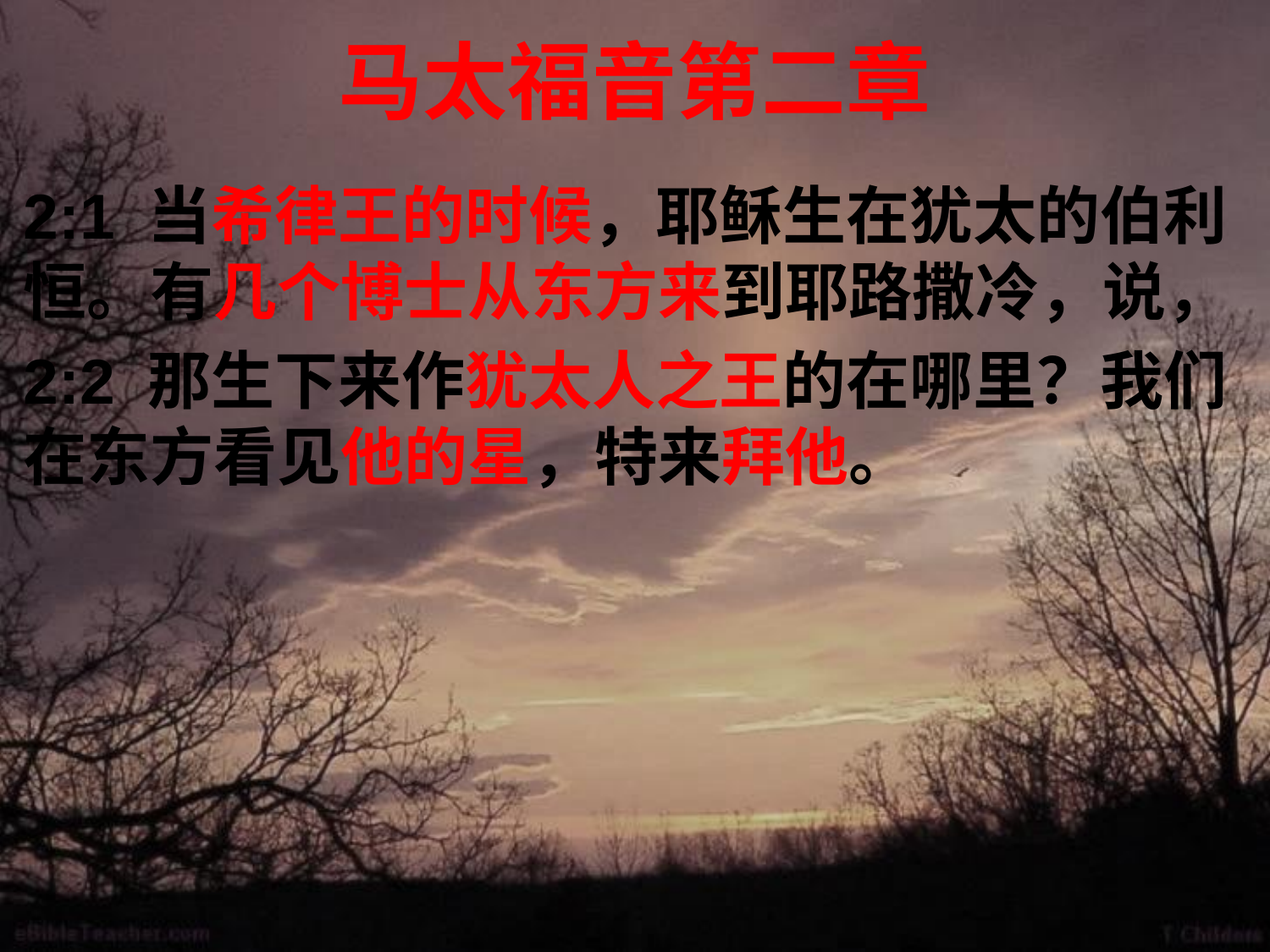

# 马太福音第二章
2:1 当希律王的时候，耶稣生在犹太的伯利恒。有几个博士从东方来到耶路撒冷，说，
2:2 那生下来作犹太人之王的在哪里？我们在东方看见他的星，特来拜他。